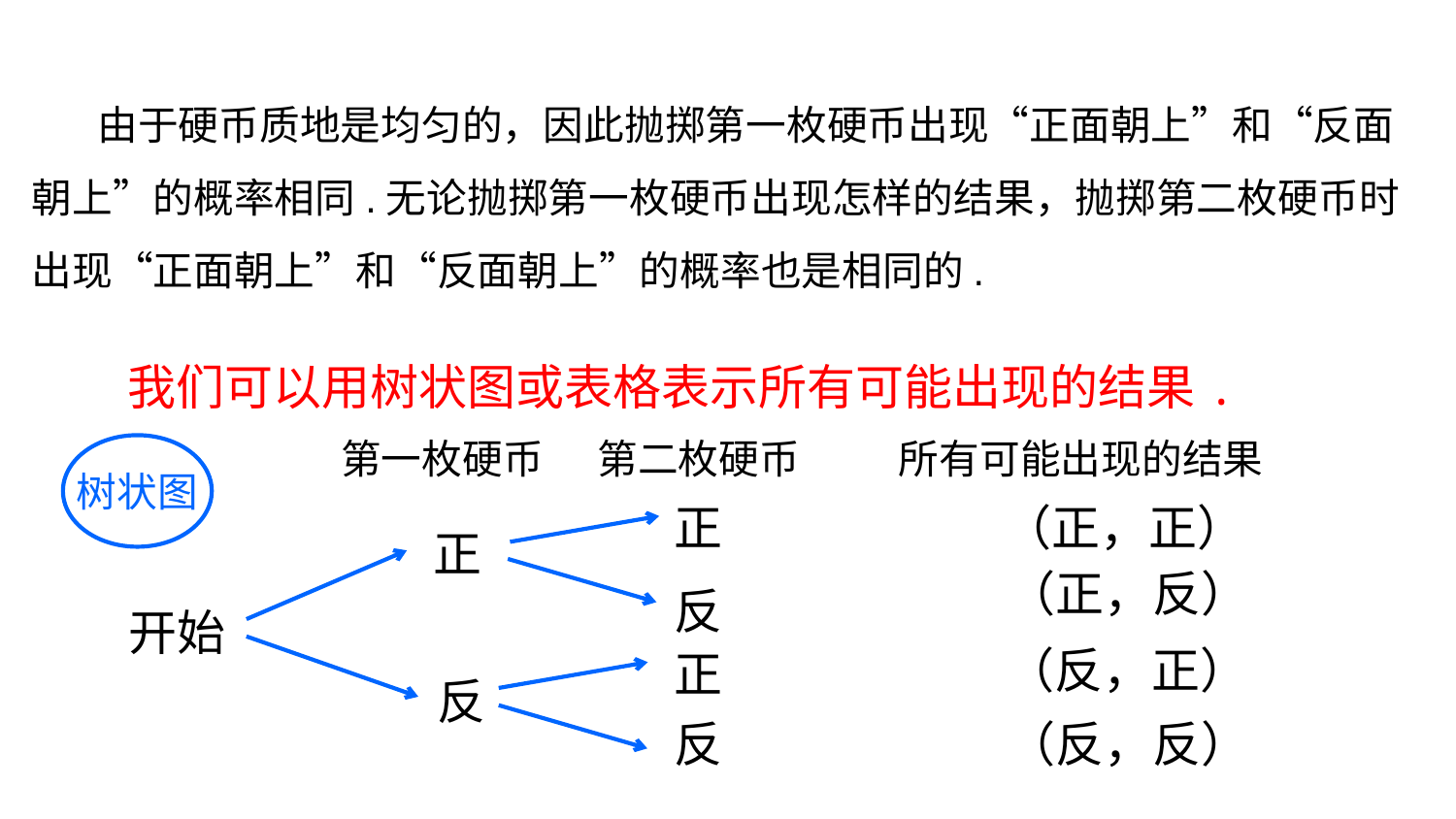

由于硬币质地是均匀的，因此抛掷第一枚硬币出现“正面朝上”和“反面朝上”的概率相同.无论抛掷第一枚硬币出现怎样的结果，抛掷第二枚硬币时出现“正面朝上”和“反面朝上”的概率也是相同的.
我们可以用树状图或表格表示所有可能出现的结果.
第一枚硬币      第二枚硬币           所有可能出现的结果
树状图
正
（正，正）
正

（正，反）

反
开始
（反，正）

正

反

反
（反，反）